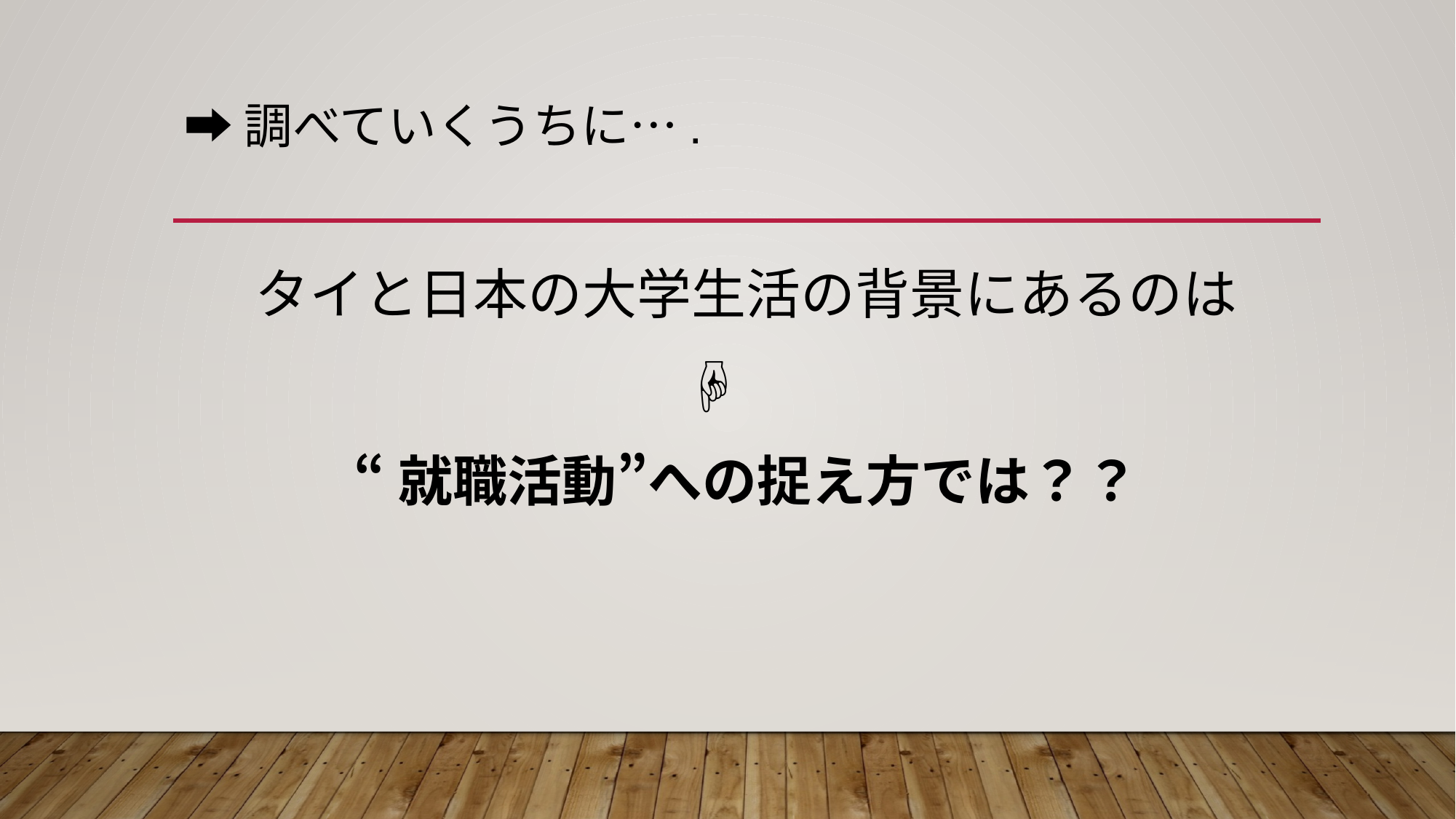

# ➡調べていくうちに….
タイと日本の大学生活の背景にあるのは
☟
“就職活動”への捉え方では？？